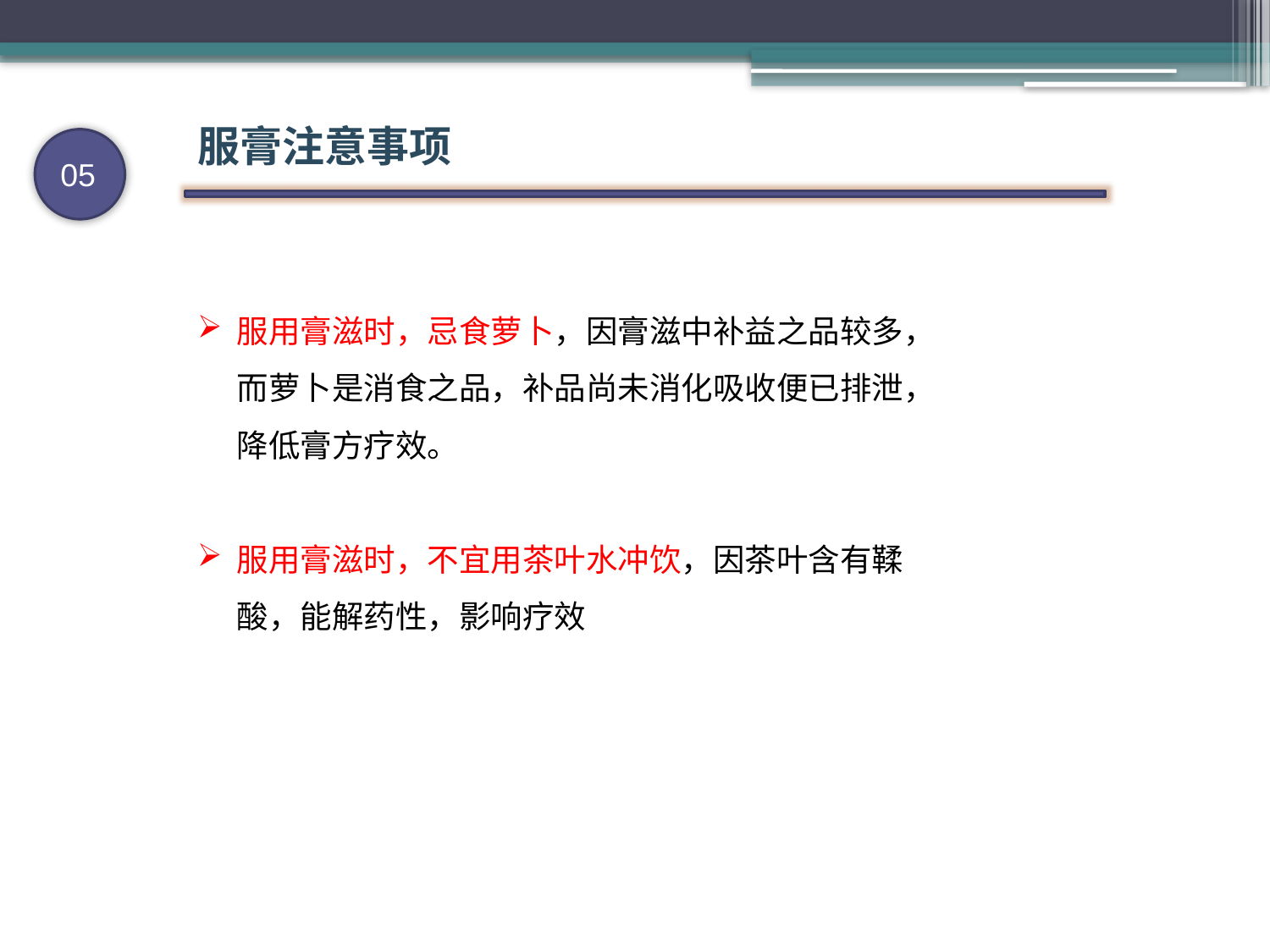

服膏注意事项
05

服用膏滋时，忌食萝卜，因膏滋中补益之品较多，而萝卜是消食之品，补品尚未消化吸收便已排泄，降低膏方疗效。

服用膏滋时，不宜用茶叶水冲饮，因茶叶含有鞣酸，能解药性，影响疗效